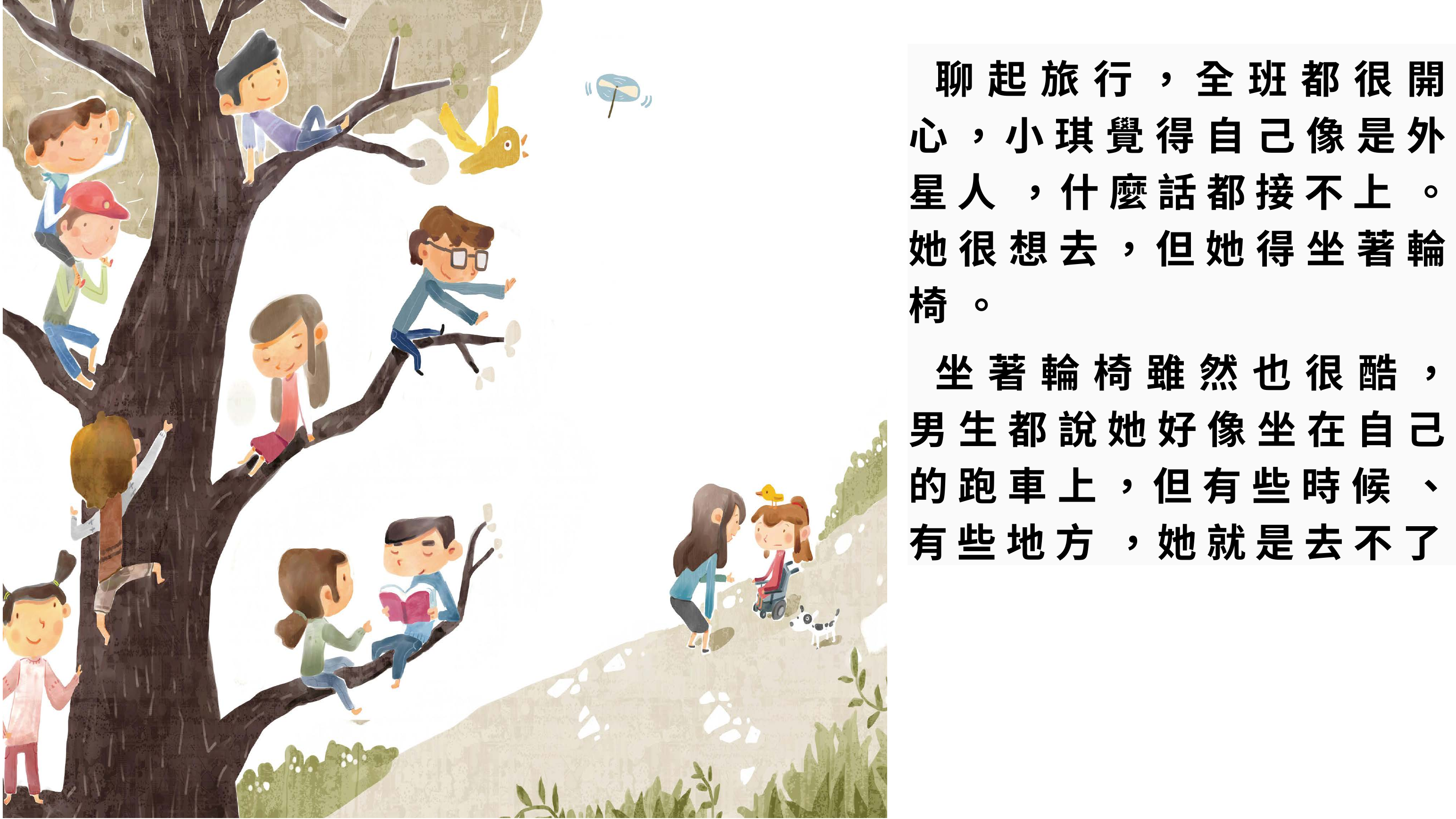

聊起旅行，全班都很開心，小琪覺得自己像是外星人 ，什麼話都接不上 。她很想去，但她得坐著輪椅。
坐著輪椅雖然也很酷，男生都說她好像坐在自己的跑車上，但有些時候 、有些地方 ，她就是去不了。